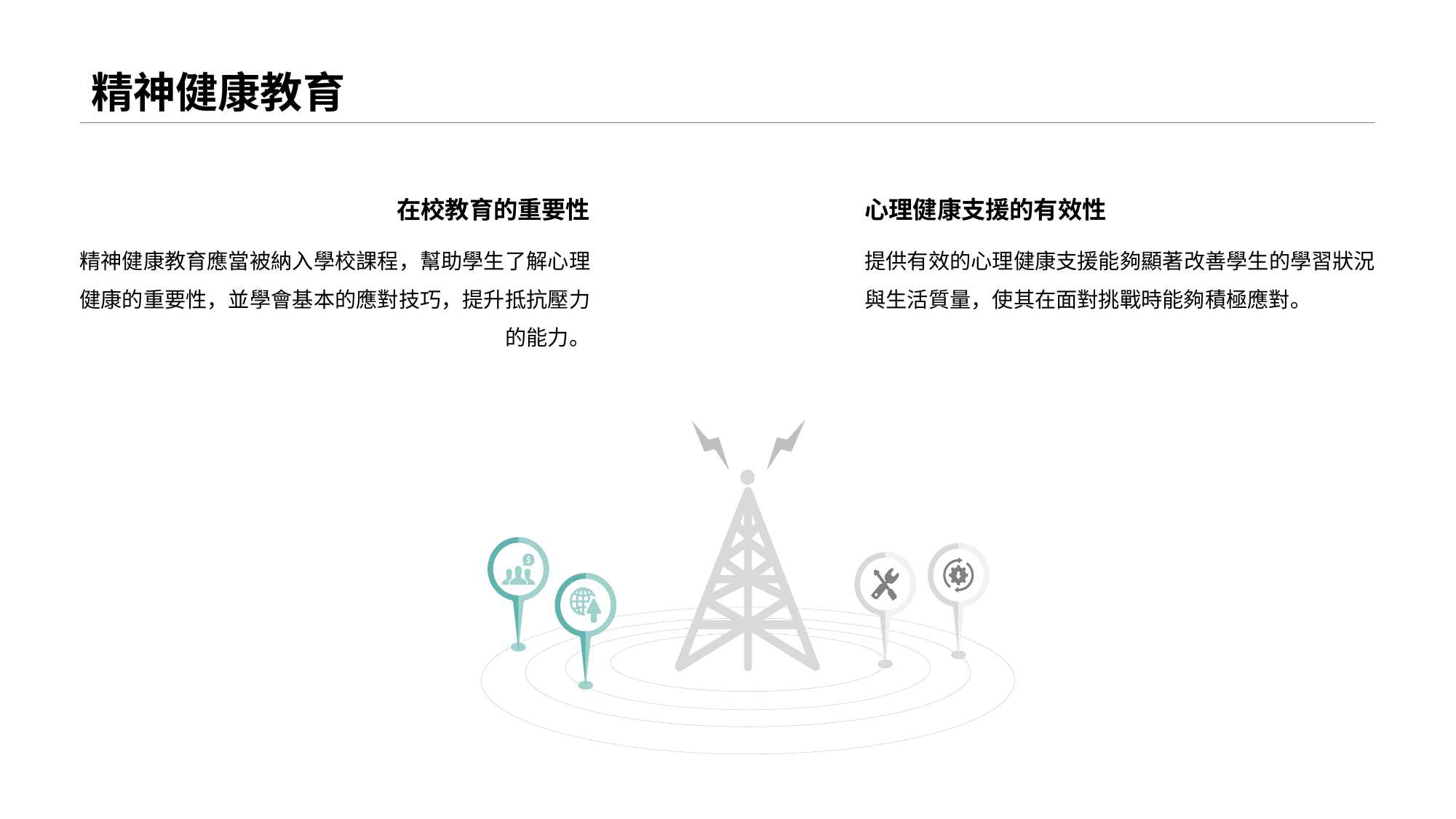

# 精神健康教育
在校教育的重要性
心理健康支援的有效性
精神健康教育應當被納入學校課程，幫助學生了解心理健康的重要性，並學會基本的應對技巧，提升抵抗壓力的能力。
提供有效的心理健康支援能夠顯著改善學生的學習狀況與生活質量，使其在面對挑戰時能夠積極應對。